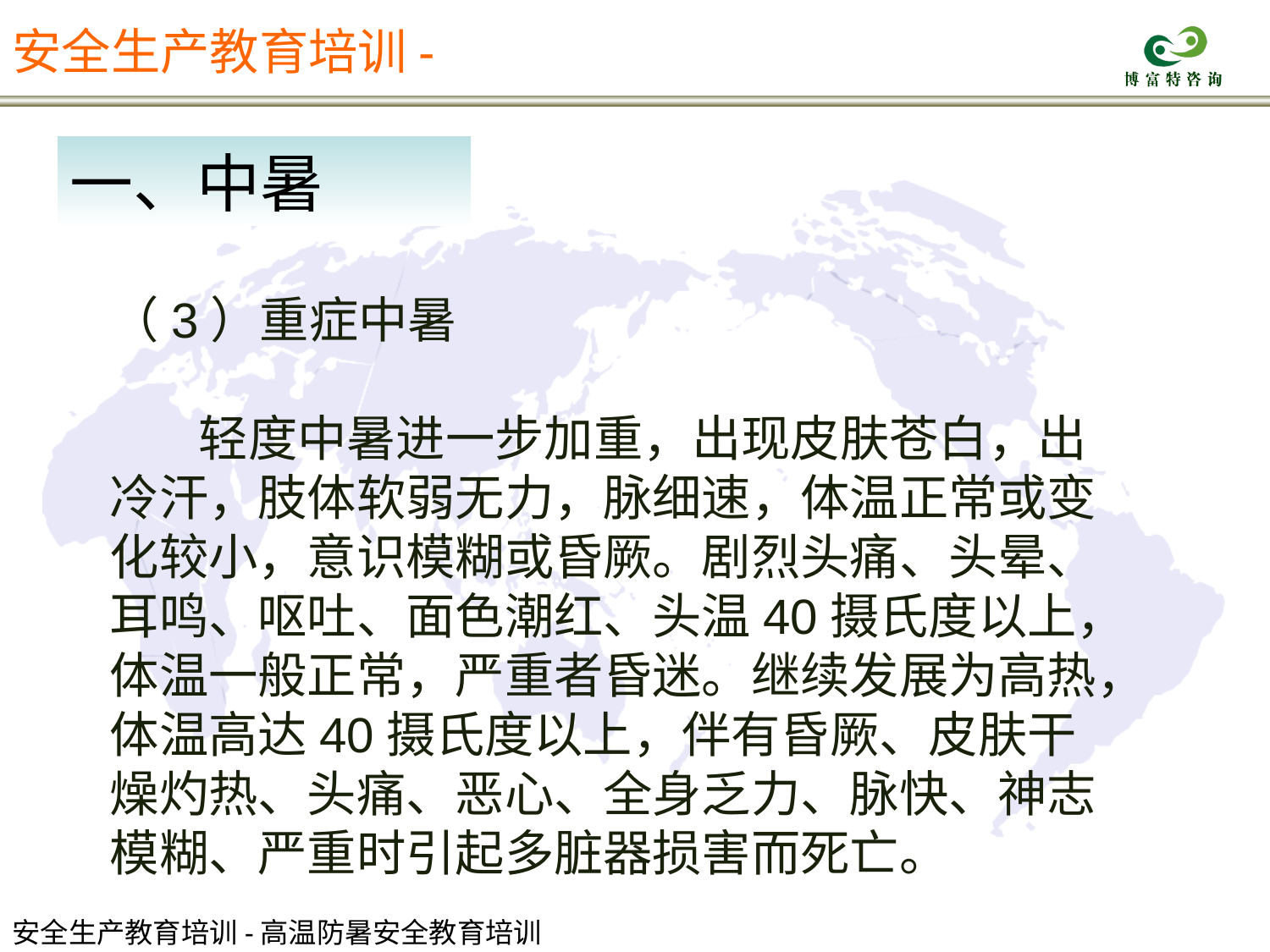

安全生产教育培训-
一、中暑
（3）重症中暑

       轻度中暑进一步加重，出现皮肤苍白，出冷汗，肢体软弱无力，脉细速，体温正常或变化较小，意识模糊或昏厥。剧烈头痛、头晕、耳鸣、呕吐、面色潮红、头温40摄氏度以上，体温一般正常，严重者昏迷。继续发展为高热，体温高达40摄氏度以上，伴有昏厥、皮肤干燥灼热、头痛、恶心、全身乏力、脉快、神志模糊、严重时引起多脏器损害而死亡。
10
安全生产教育培训-高温防暑安全教育培训